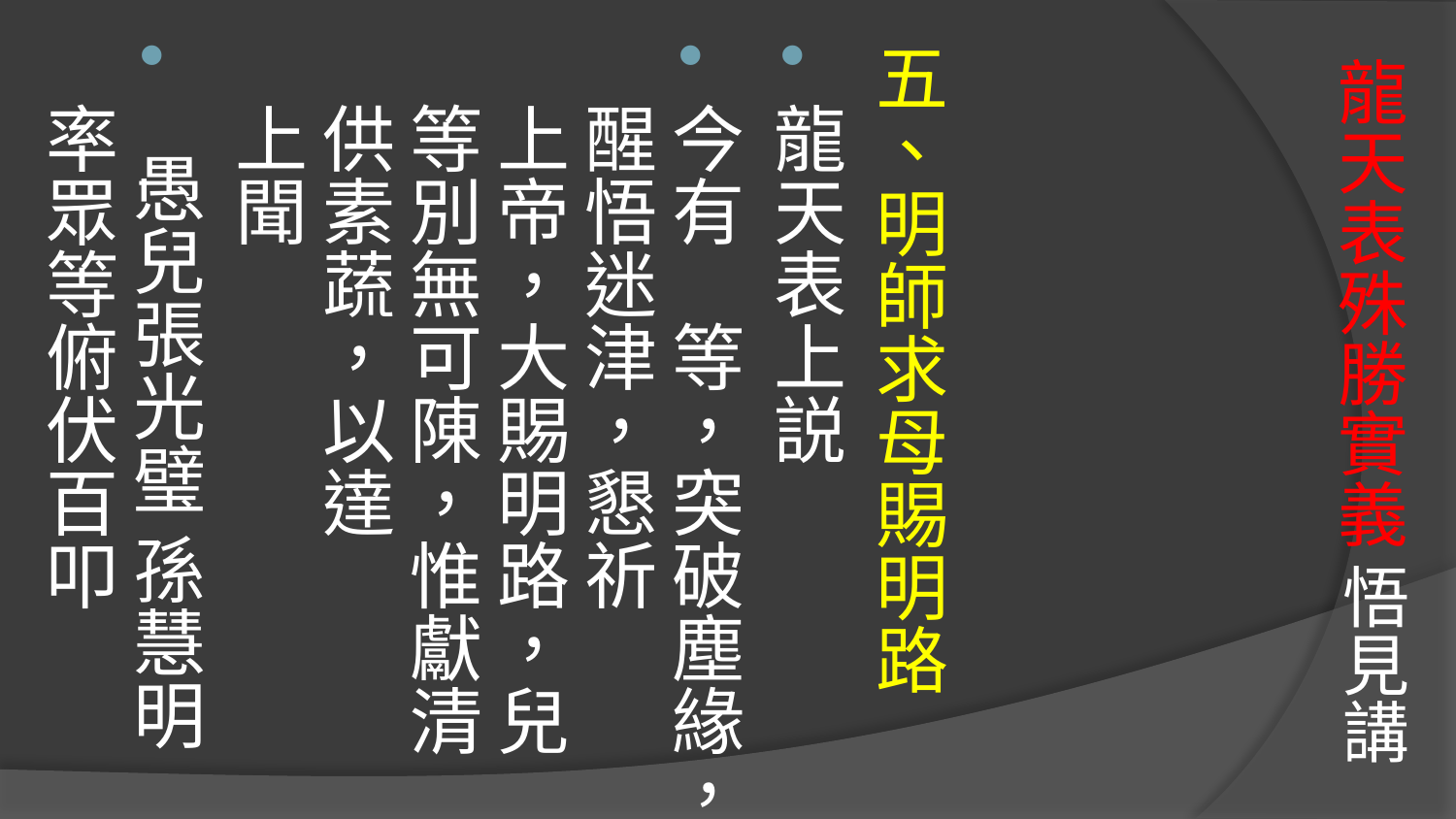

五、明師求母賜明路
龍天表上説
今有　等，突破塵緣，醒悟迷津，懇祈
上帝，大賜明路，兒等別無可陳，惟獻清供素蔬，以達
上聞
  愚兒張光璧 孫慧明 率眾等俯伏百叩
# 龍天表殊勝實義 悟見講